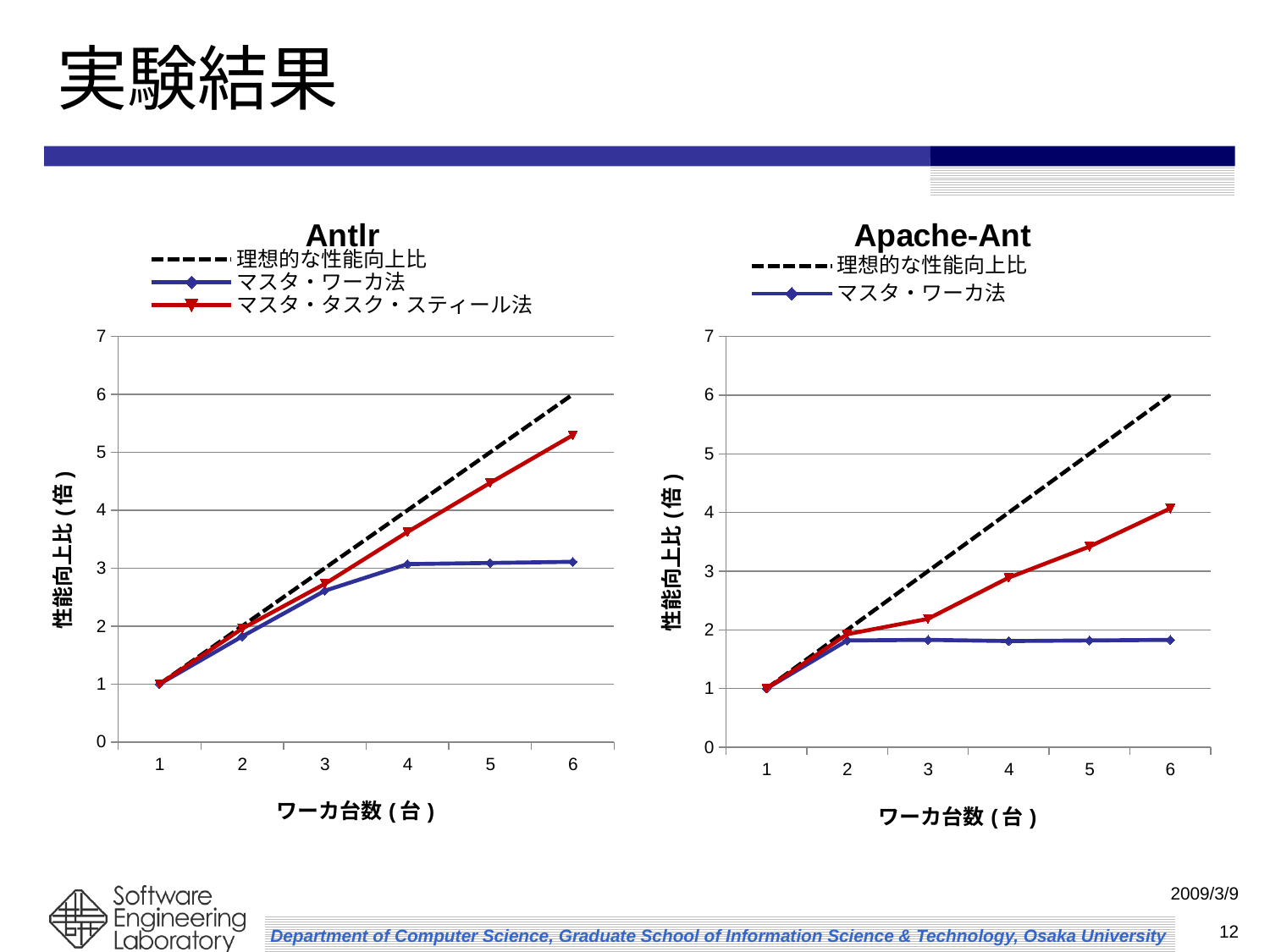

# 実験結果

### Chart: Antlr

| Category | 理想的な性能向上比 | マスタ・ワーカ法 | マスタ・タスク・スティール法 |
|---|---|---|---|

### Chart: Apache-Ant

| Category | 理想的な性能向上比 | マスタ・ワーカ法 | マスタ・タスク・スティール法 |
|---|---|---|---|
2009/3/9
12